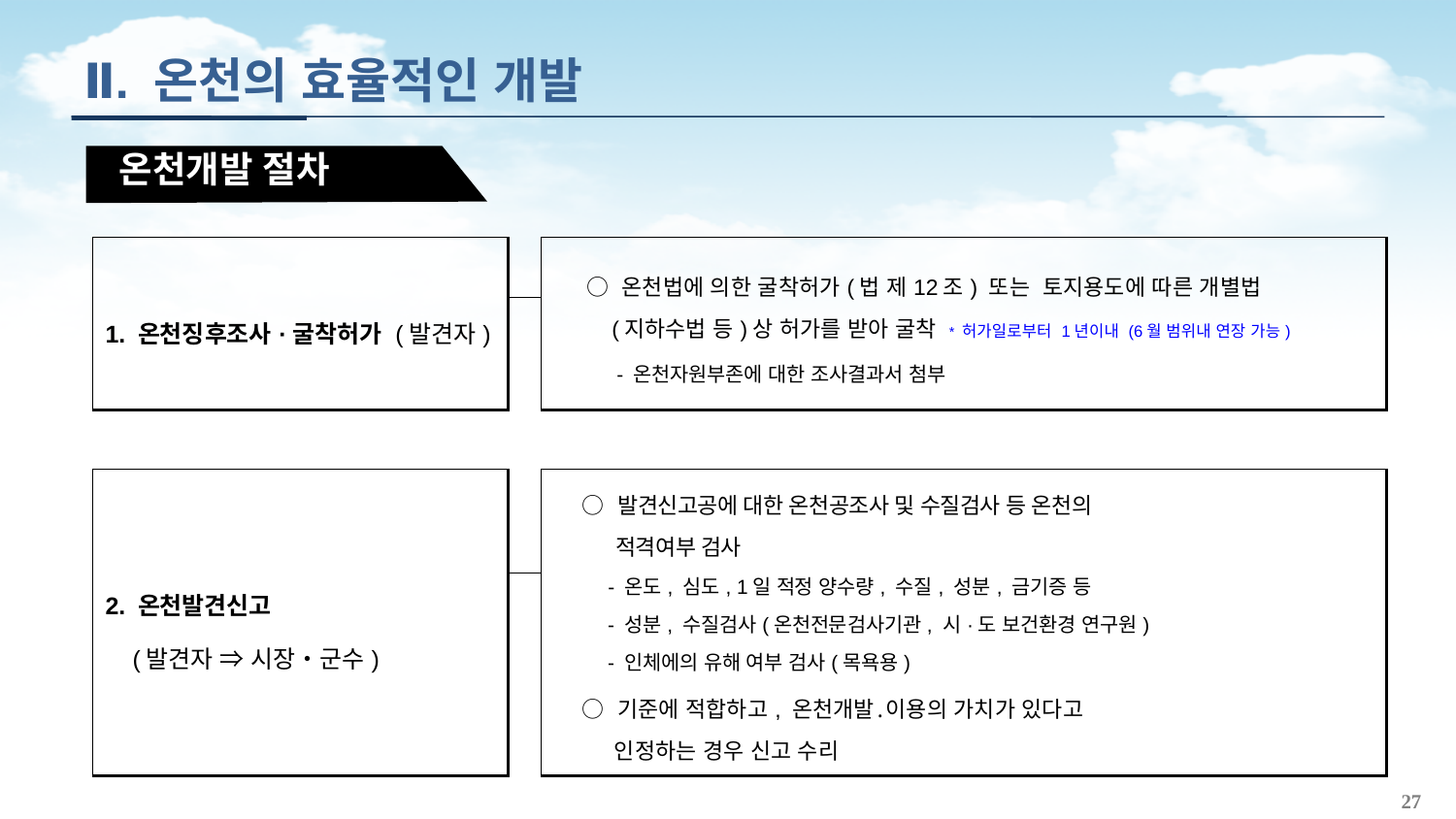

Ⅱ. 온천의 효율적인 개발
 온천개발 절차

| 1. 온천징후조사·굴착허가 (발견자) |  |  | ○ 온천법에 의한 굴착허가(법 제12조) 또는 토지용도에 따른 개별법 (지하수법 등)상 허가를 받아 굴착 \* 허가일로부터 1년이내 (6월 범위내 연장 가능) - 온천자원부존에 대한 조사결과서 첨부 |
| --- | --- | --- | --- |
|  |  |  |  |
|  |  |  |  |
| 2. 온천발견신고 (발견자 ⇒ 시장‧군수) |  |  | ○ 발견신고공에 대한 온천공조사 및 수질검사 등 온천의 적격여부 검사 - 온도, 심도, 1일 적정 양수량, 수질, 성분, 금기증 등 - 성분, 수질검사(온천전문검사기관, 시·도 보건환경 연구원) - 인체에의 유해 여부 검사(목욕용) ○ 기준에 적합하고, 온천개발․이용의 가치가 있다고 인정하는 경우 신고 수리 |
|  |  |  |  |
27